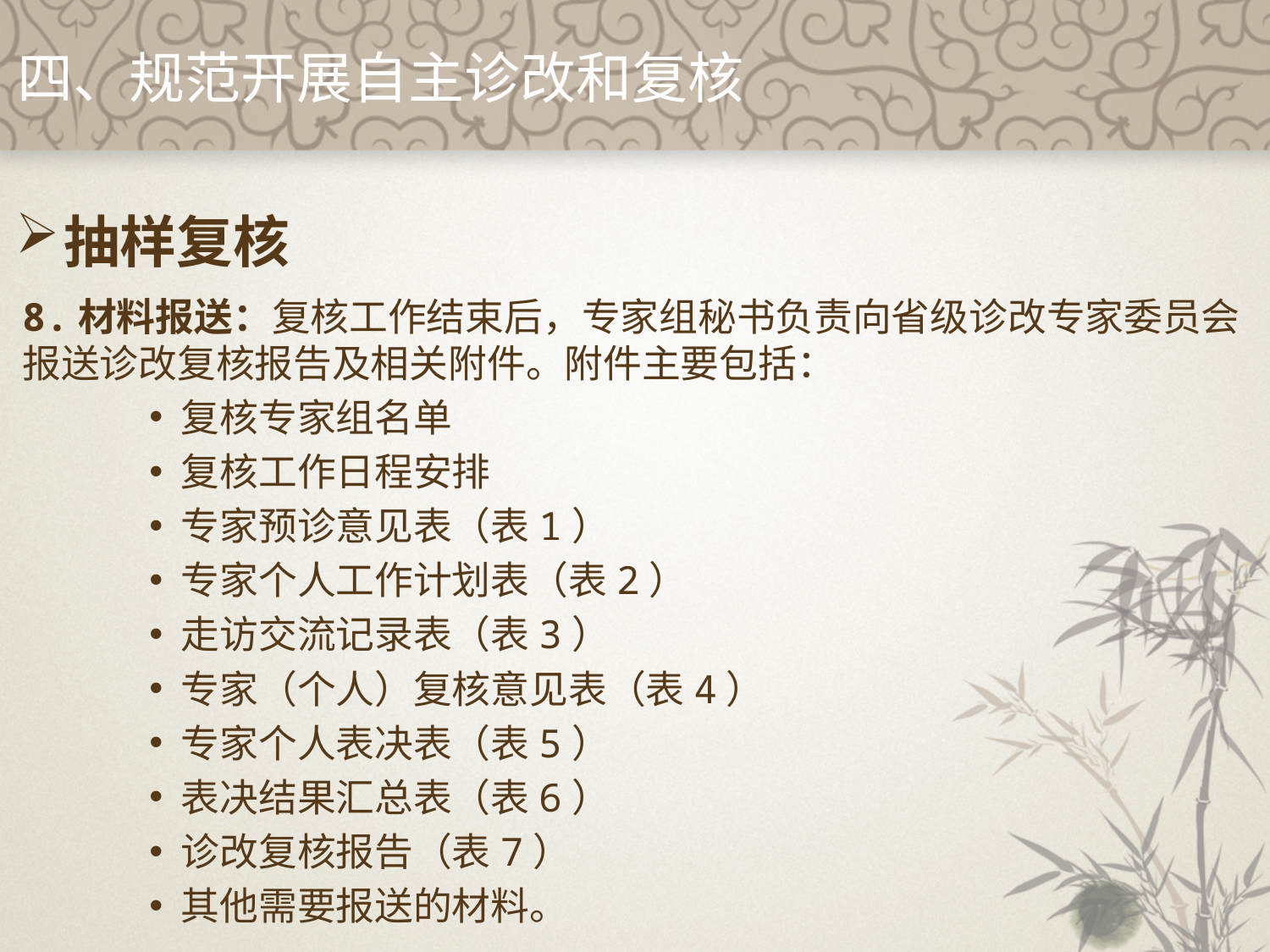

四、规范开展自主诊改和复核
抽样复核
8.材料报送：复核工作结束后，专家组秘书负责向省级诊改专家委员会报送诊改复核报告及相关附件。附件主要包括：
复核专家组名单
复核工作日程安排
专家预诊意见表（表1）
专家个人工作计划表（表2）
走访交流记录表（表3）
专家（个人）复核意见表（表4）
专家个人表决表（表5）
表决结果汇总表（表6）
诊改复核报告（表7）
其他需要报送的材料。